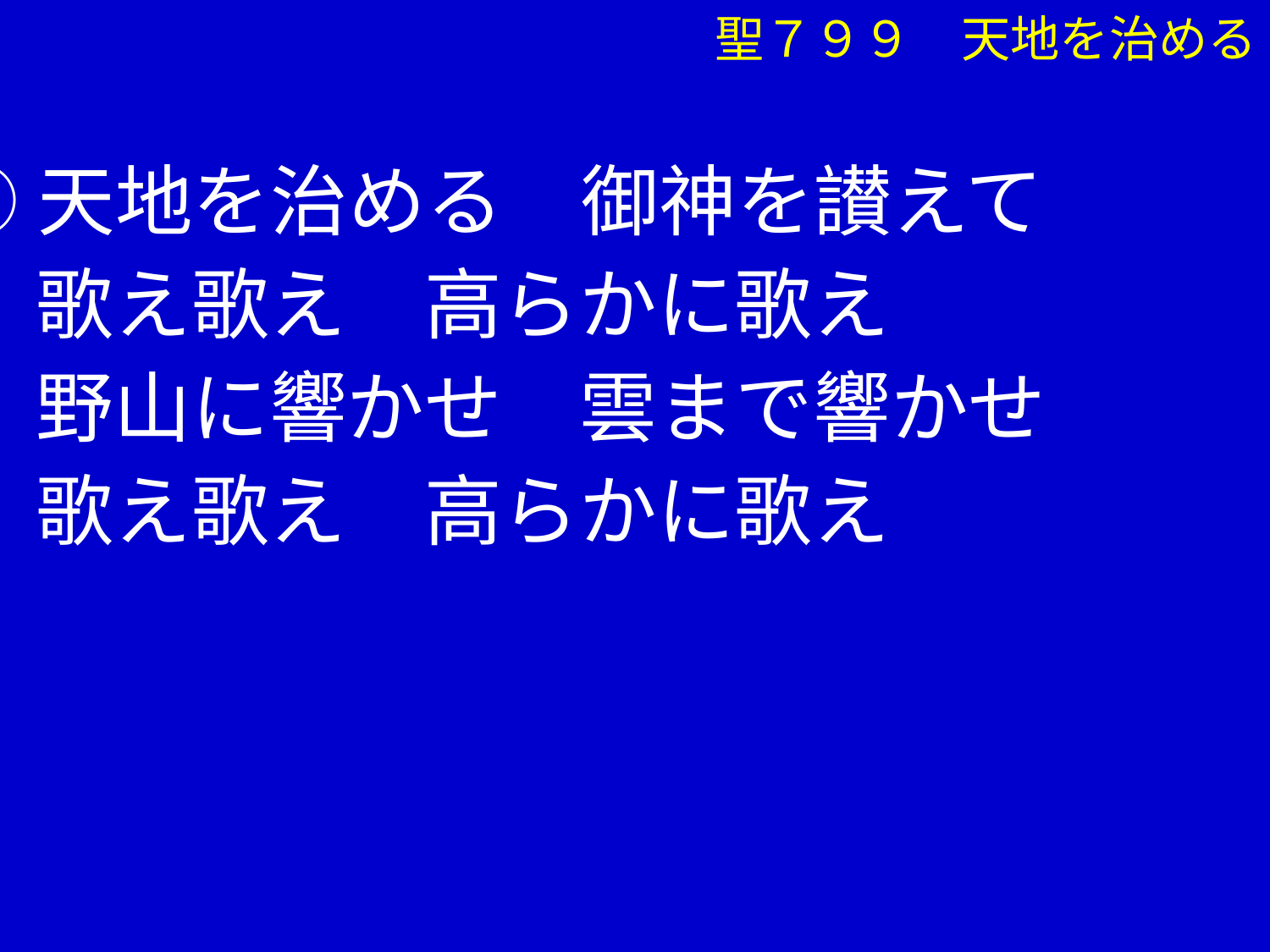

聖７９９　天地を治める

①天地を治める　御神を讃えて
　 歌え歌え　高らかに歌え
　 野山に響かせ　雲まで響かせ
　 歌え歌え　高らかに歌え